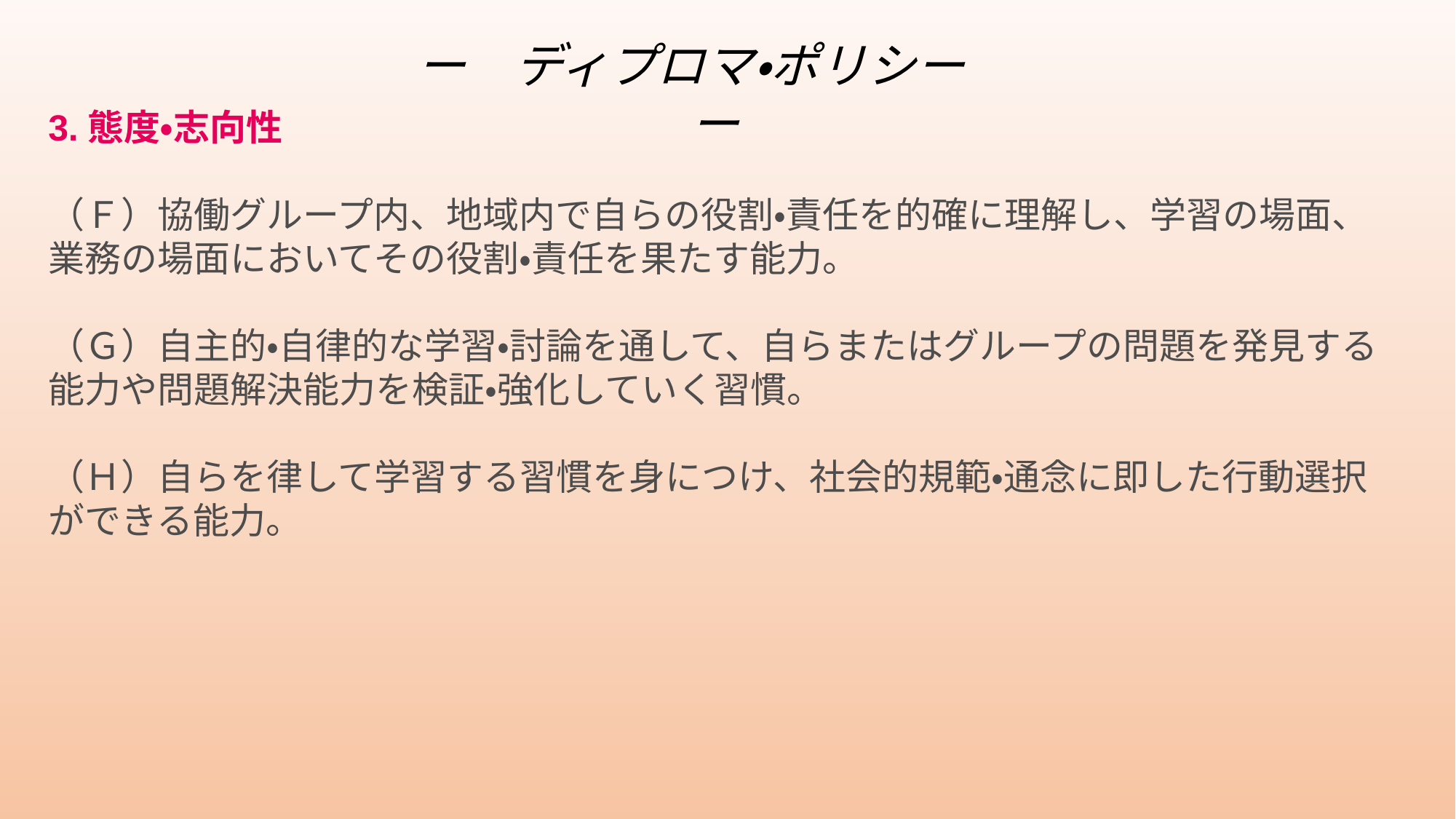

ー　ディプロマ・ポリシー　ー
3.態度・志向性

（Ｆ）協働グループ内、地域内で自らの役割・責任を的確に理解し、学習の場面、業務の場面においてその役割・責任を果たす能力。

（Ｇ）自主的・自律的な学習・討論を通して、自らまたはグループの問題を発見する能力や問題解決能力を検証・強化していく習慣。

（Ｈ）自らを律して学習する習慣を身につけ、社会的規範・通念に即した行動選択ができる能力。